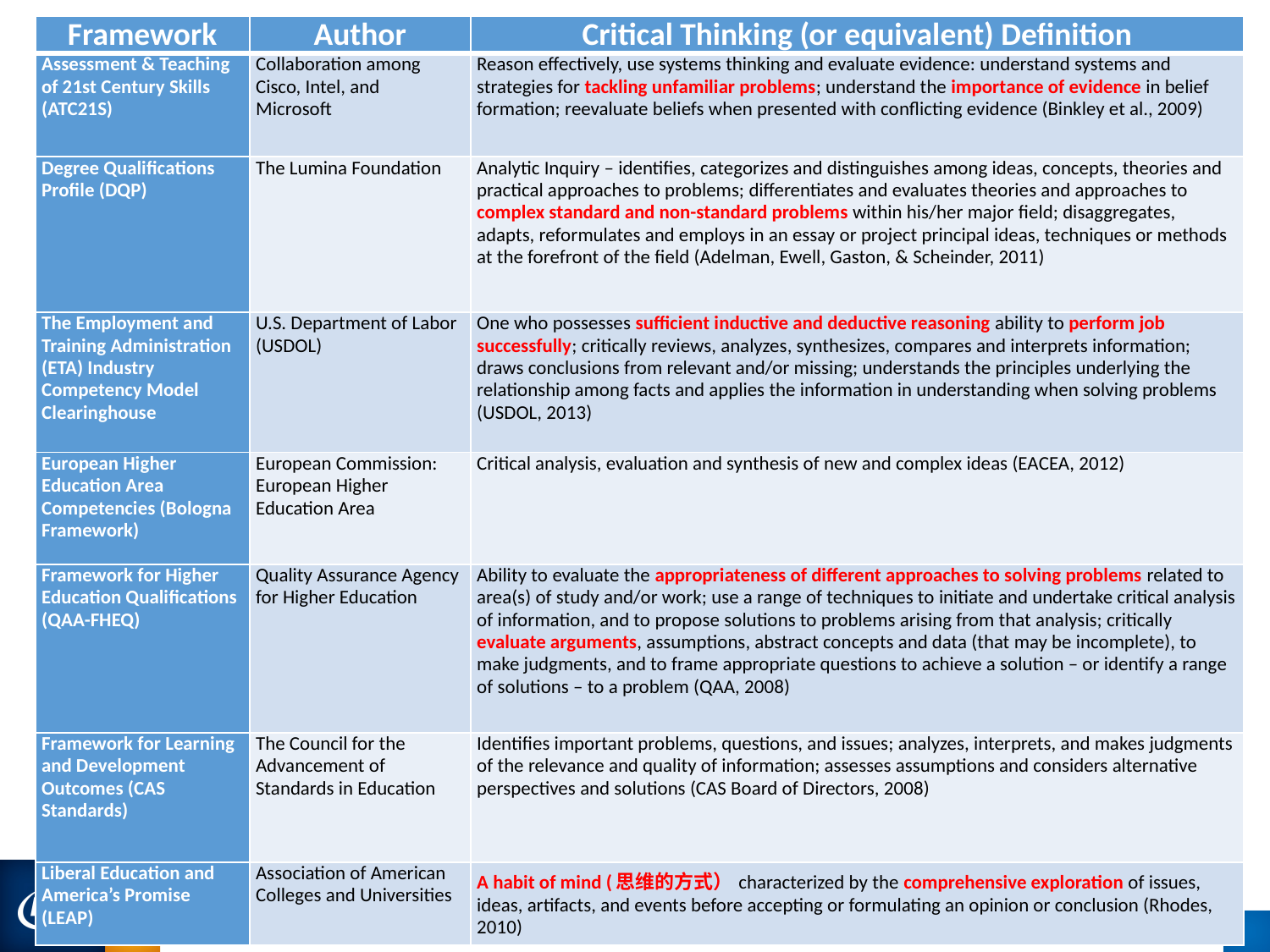

| Framework | Author | Critical Thinking (or equivalent) Definition |
| --- | --- | --- |
| Assessment & Teaching of 21st Century Skills (ATC21S) | Collaboration among Cisco, Intel, and Microsoft | Reason effectively, use systems thinking and evaluate evidence: understand systems and strategies for tackling unfamiliar problems; understand the importance of evidence in belief formation; reevaluate beliefs when presented with conflicting evidence (Binkley et al., 2009) |
| Degree Qualifications Profile (DQP) | The Lumina Foundation | Analytic Inquiry – identifies, categorizes and distinguishes among ideas, concepts, theories and practical approaches to problems; differentiates and evaluates theories and approaches to complex standard and non-standard problems within his/her major field; disaggregates, adapts, reformulates and employs in an essay or project principal ideas, techniques or methods at the forefront of the field (Adelman, Ewell, Gaston, & Scheinder, 2011) |
| The Employment and Training Administration (ETA) Industry Competency Model Clearinghouse | U.S. Department of Labor (USDOL) | One who possesses sufficient inductive and deductive reasoning ability to perform job successfully; critically reviews, analyzes, synthesizes, compares and interprets information; draws conclusions from relevant and/or missing; understands the principles underlying the relationship among facts and applies the information in understanding when solving problems (USDOL, 2013) |
| European Higher Education Area Competencies (Bologna Framework) | European Commission: European Higher Education Area | Critical analysis, evaluation and synthesis of new and complex ideas (EACEA, 2012) |
| Framework for Higher Education Qualifications (QAA-FHEQ) | Quality Assurance Agency for Higher Education | Ability to evaluate the appropriateness of different approaches to solving problems related to area(s) of study and/or work; use a range of techniques to initiate and undertake critical analysis of information, and to propose solutions to problems arising from that analysis; critically evaluate arguments, assumptions, abstract concepts and data (that may be incomplete), to make judgments, and to frame appropriate questions to achieve a solution – or identify a range of solutions – to a problem (QAA, 2008) |
| Framework for Learning and Development Outcomes (CAS Standards) | The Council for the Advancement of Standards in Education | Identifies important problems, questions, and issues; analyzes, interprets, and makes judgments of the relevance and quality of information; assesses assumptions and considers alternative perspectives and solutions (CAS Board of Directors, 2008) |
| Liberal Education and America’s Promise (LEAP) | Association of American Colleges and Universities | A habit of mind (思维的方式）characterized by the comprehensive exploration of issues, ideas, artifacts, and events before accepting or formulating an opinion or conclusion (Rhodes, 2010) |
#